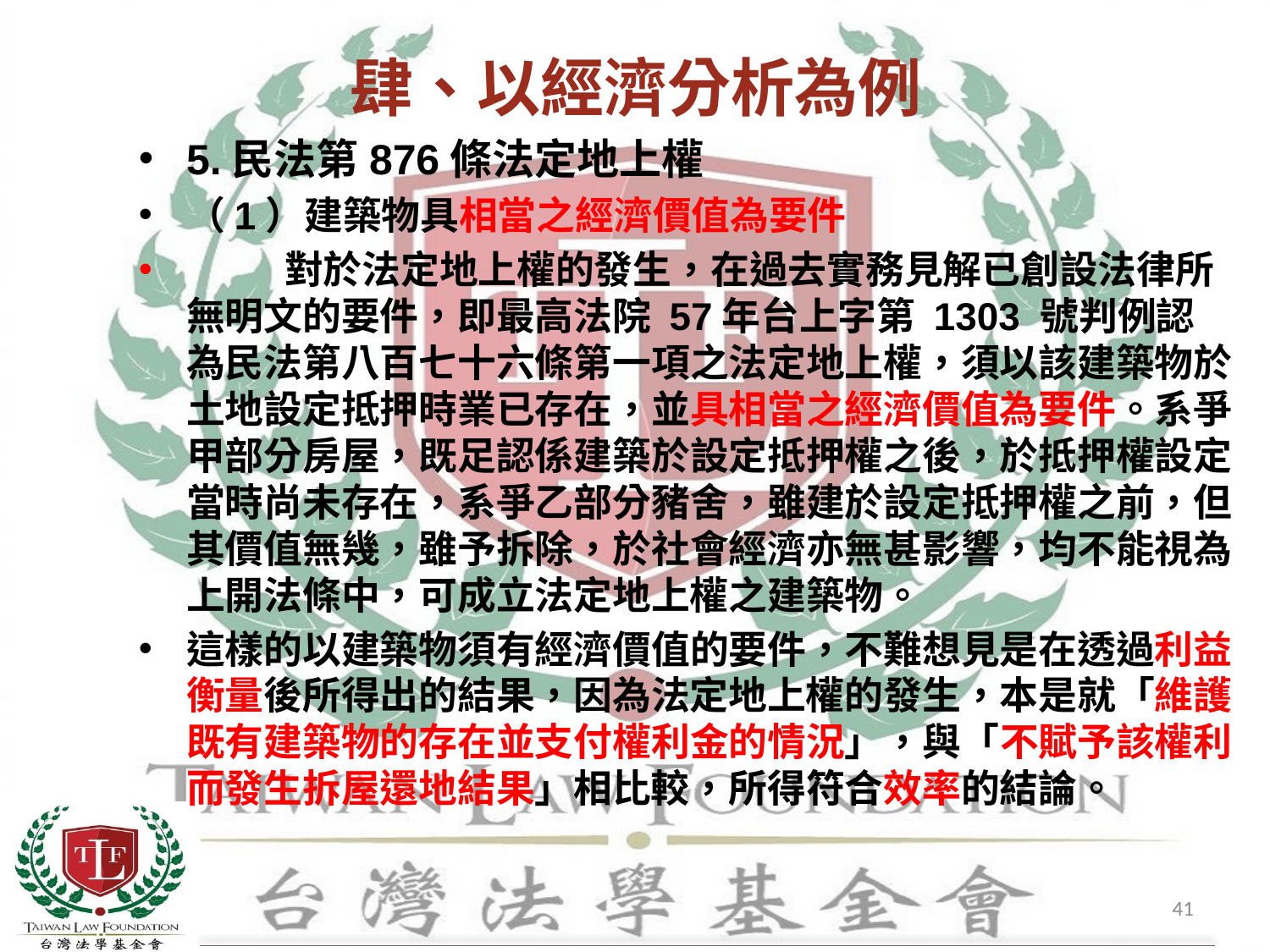

# 肆、以經濟分析為例
5.民法第876條法定地上權
（1）建築物具相當之經濟價值為要件
          對於法定地上權的發生，在過去實務見解已創設法律所無明文的要件，即最高法院 57年台上字第 1303 號判例認為民法第八百七十六條第一項之法定地上權，須以該建築物於土地設定抵押時業已存在，並具相當之經濟價值為要件。系爭甲部分房屋，既足認係建築於設定抵押權之後，於抵押權設定當時尚未存在，系爭乙部分豬舍，雖建於設定抵押權之前，但其價值無幾，雖予拆除，於社會經濟亦無甚影響，均不能視為上開法條中，可成立法定地上權之建築物。
這樣的以建築物須有經濟價值的要件，不難想見是在透過利益衡量後所得出的結果，因為法定地上權的發生，本是就「維護既有建築物的存在並支付權利金的情況」，與「不賦予該權利而發生拆屋還地結果」相比較，所得符合效率的結論。

41